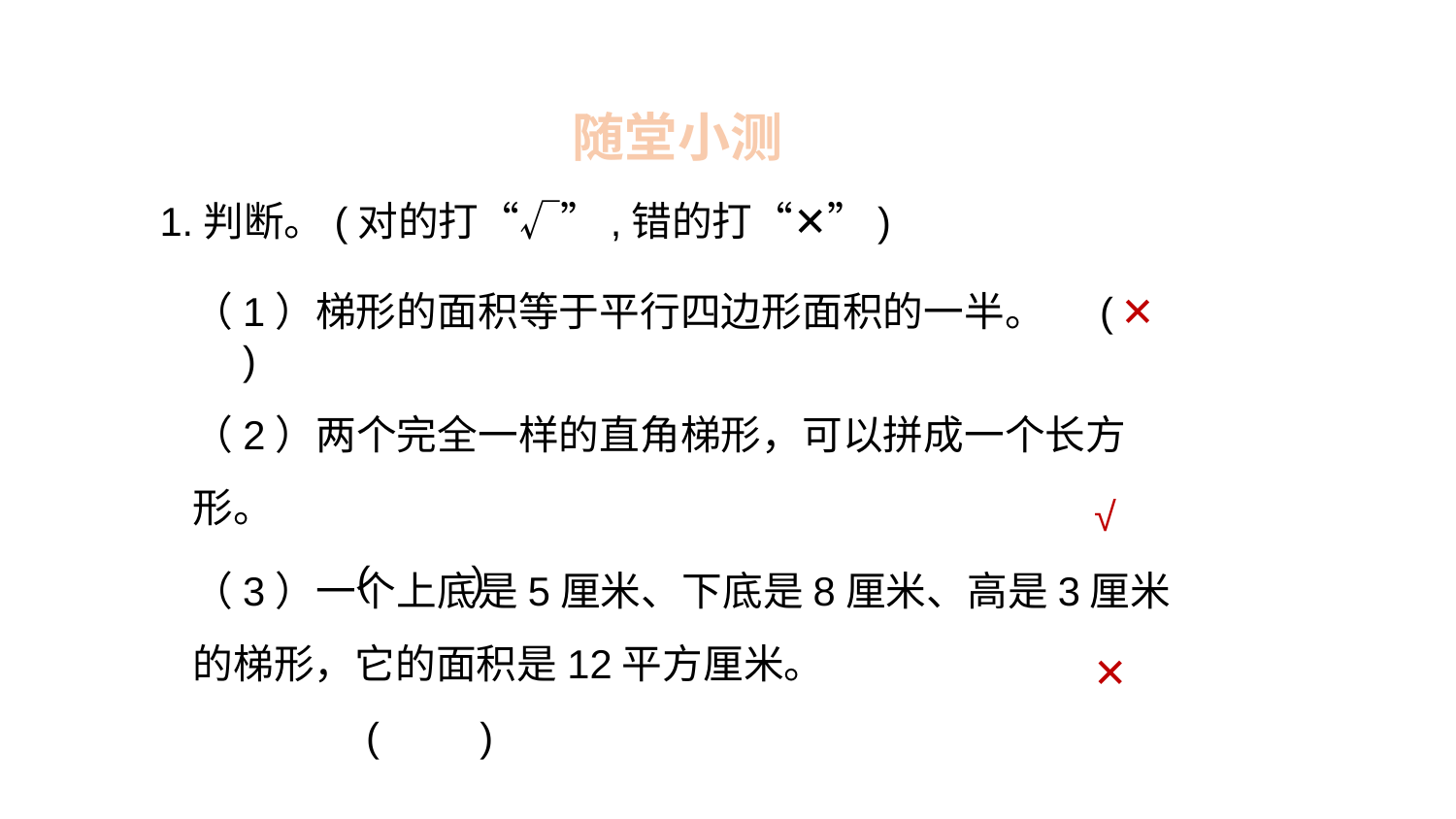

随堂小测
1.判断。(对的打“√”,错的打“✕”)
✕
（1）梯形的面积等于平行四边形面积的一半。     (　　)
（2）两个完全一样的直角梯形，可以拼成一个长方形。	                                    				 (　　)
√
（3）一个上底是5厘米、下底是8厘米、高是3厘米的梯形，它的面积是12平方厘米。			  (　　)
✕